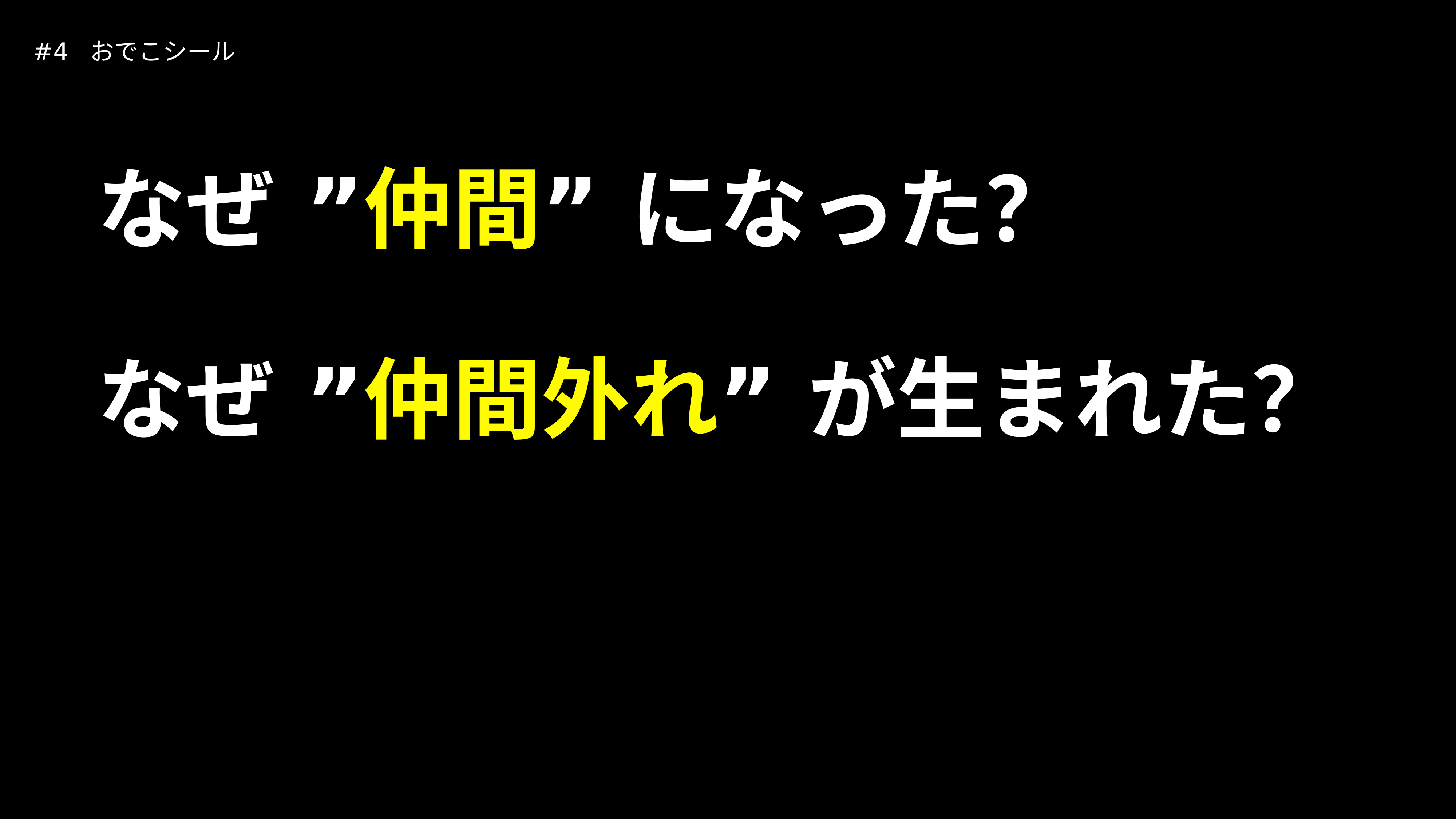

| #4 おでこシール |  |
| --- | --- |
なぜ ”仲間” になった？
なぜ ”仲間外れ” が生まれた？